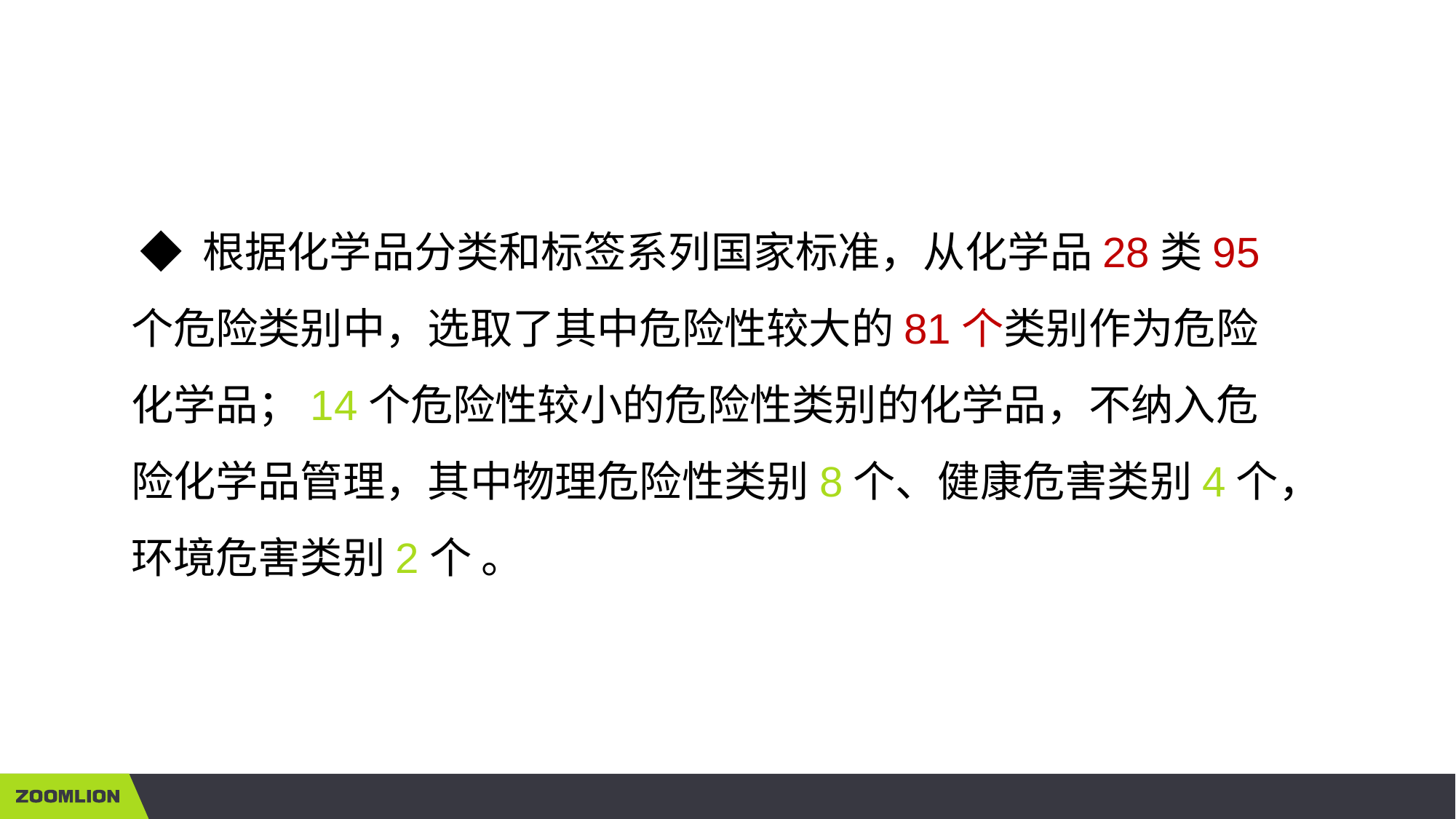

◆ 根据化学品分类和标签系列国家标准，从化学品28类95个危险类别中，选取了其中危险性较大的81个类别作为危险化学品；14个危险性较小的危险性类别的化学品，不纳入危险化学品管理，其中物理危险性类别8个、健康危害类别4个，环境危害类别2个 。